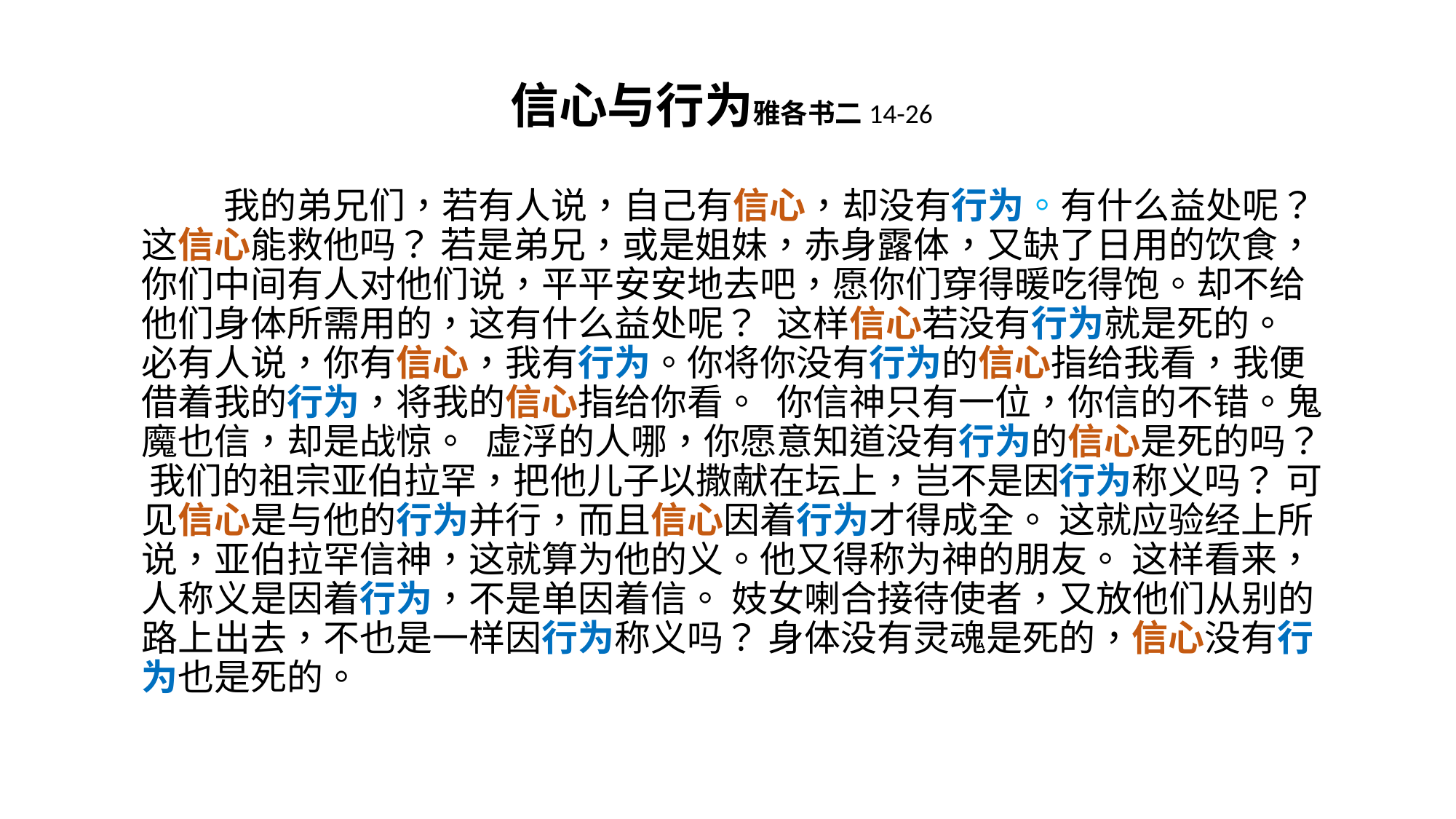

# 信心与行为雅各书二14-26
         我的弟兄们，若有人说，自己有信心，却没有行为。有什么益处呢？这信心能救他吗？ 若是弟兄，或是姐妹，赤身露体，又缺了日用的饮食， 你们中间有人对他们说，平平安安地去吧，愿你们穿得暖吃得饱。却不给他们身体所需用的，这有什么益处呢？  这样信心若没有行为就是死的。 必有人说，你有信心，我有行为。你将你没有行为的信心指给我看，我便借着我的行为，将我的信心指给你看。  你信神只有一位，你信的不错。鬼魔也信，却是战惊。  虚浮的人哪，你愿意知道没有行为的信心是死的吗？ 我们的祖宗亚伯拉罕，把他儿子以撒献在坛上，岂不是因行为称义吗？ 可见信心是与他的行为并行，而且信心因着行为才得成全。 这就应验经上所说，亚伯拉罕信神，这就算为他的义。他又得称为神的朋友。 这样看来，人称义是因着行为，不是单因着信。 妓女喇合接待使者，又放他们从别的路上出去，不也是一样因行为称义吗？ 身体没有灵魂是死的，信心没有行为也是死的。